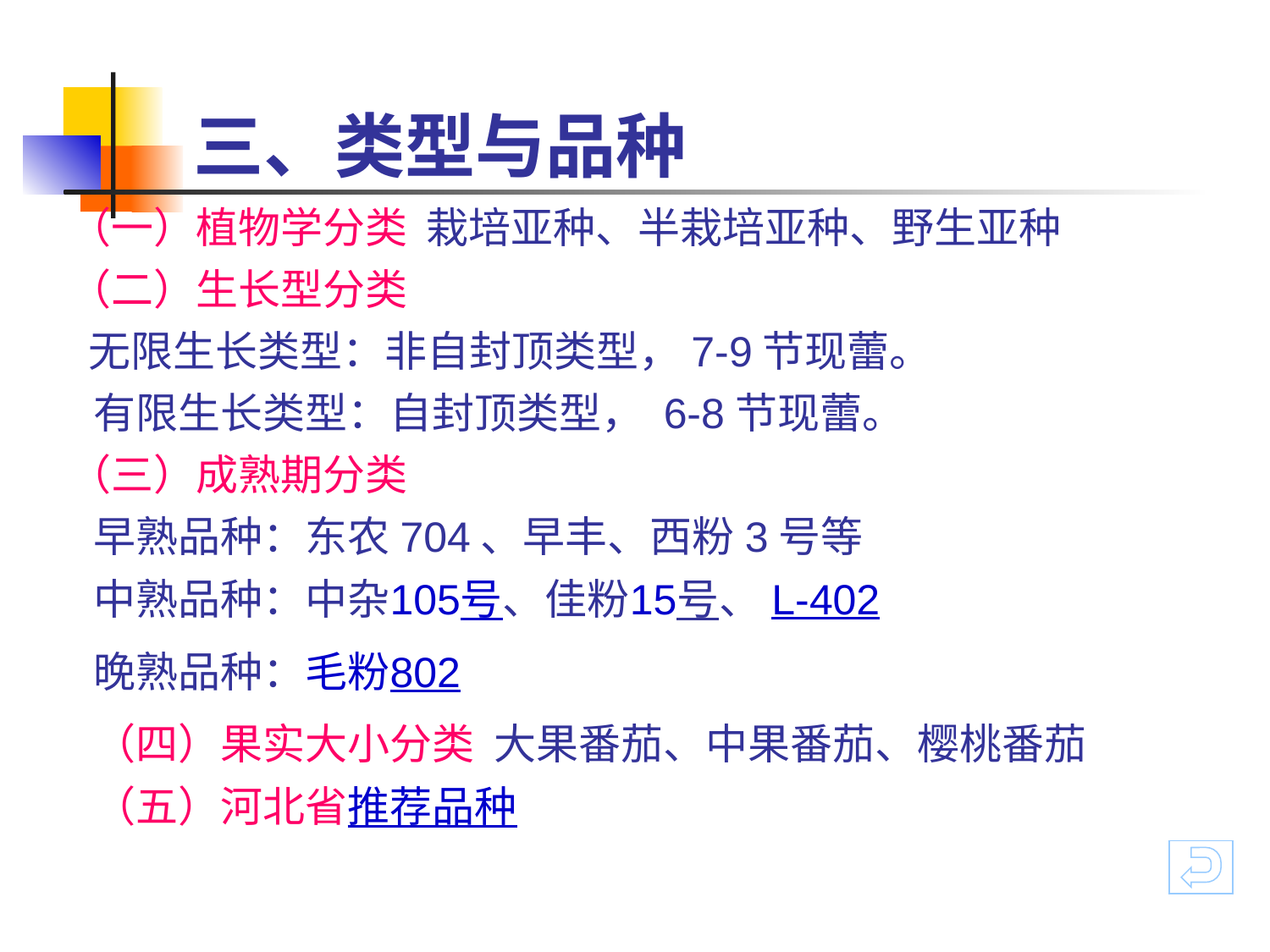

# 三、类型与品种
（一）植物学分类  栽培亚种、半栽培亚种、野生亚种
（二）生长型分类
 无限生长类型：非自封顶类型，7-9节现蕾。
有限生长类型：自封顶类型， 6-8节现蕾。
（三）成熟期分类
早熟品种：东农704、早丰、西粉3号等
中熟品种：中杂105号、佳粉15号、L-402
晚熟品种：毛粉802
（四）果实大小分类  大果番茄、中果番茄、樱桃番茄
（五）河北省推荐品种